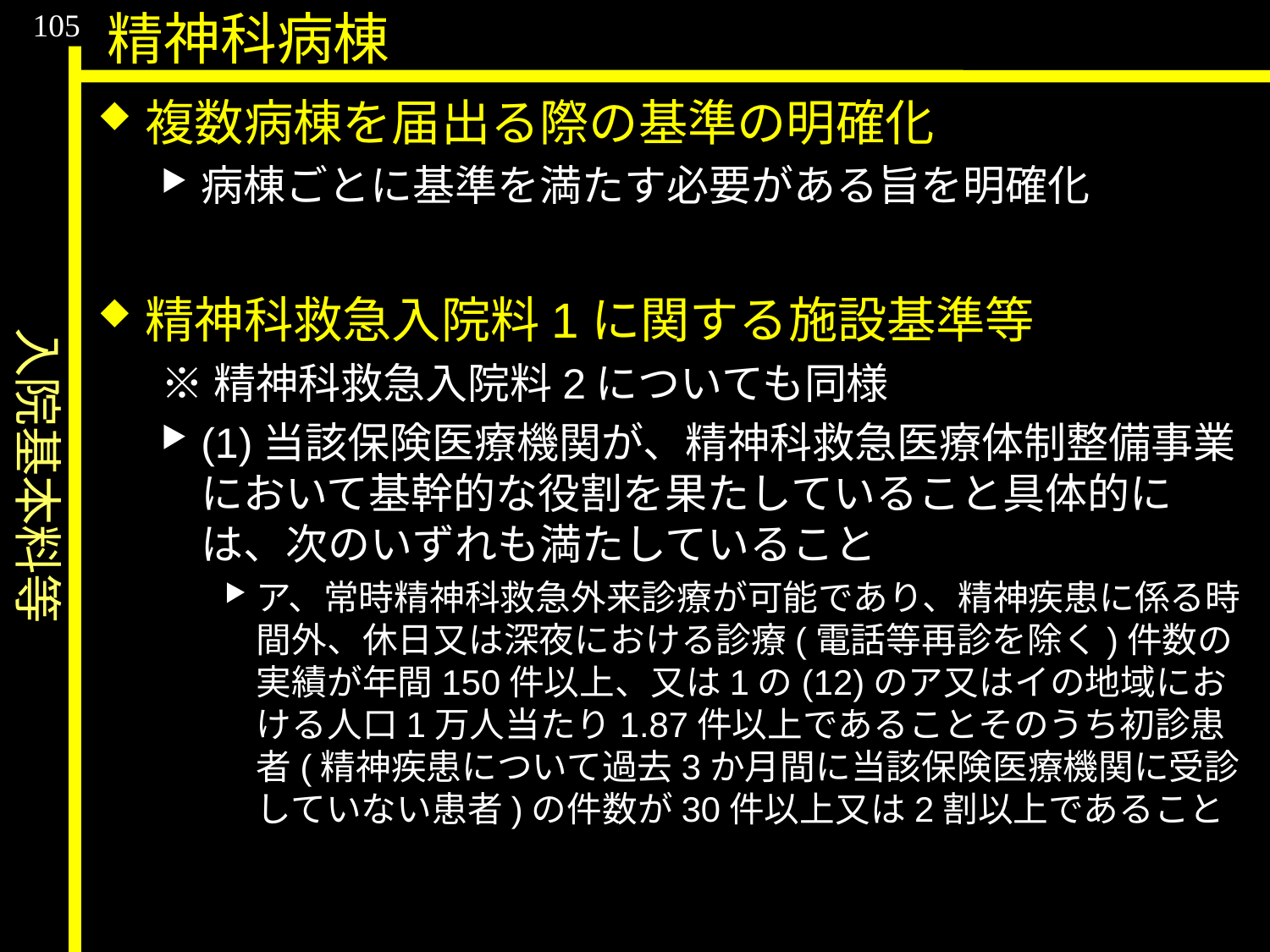

入院基本料等
105
精神科病棟

複数病棟を届出る際の基準の明確化
病棟ごとに基準を満たす必要がある旨を明確化

精神科救急入院料1に関する施設基準等
※精神科救急入院料2についても同様
(1)当該保険医療機関が、精神科救急医療体制整備事業において基幹的な役割を果たしていること具体的には、次のいずれも満たしていること
ア、常時精神科救急外来診療が可能であり、精神疾患に係る時間外、休日又は深夜における診療(電話等再診を除く)件数の実績が年間150件以上、又は1の(12)のア又はイの地域における人口1万人当たり1.87件以上であることそのうち初診患者(精神疾患について過去3か月間に当該保険医療機関に受診していない患者)の件数が30件以上又は2割以上であること